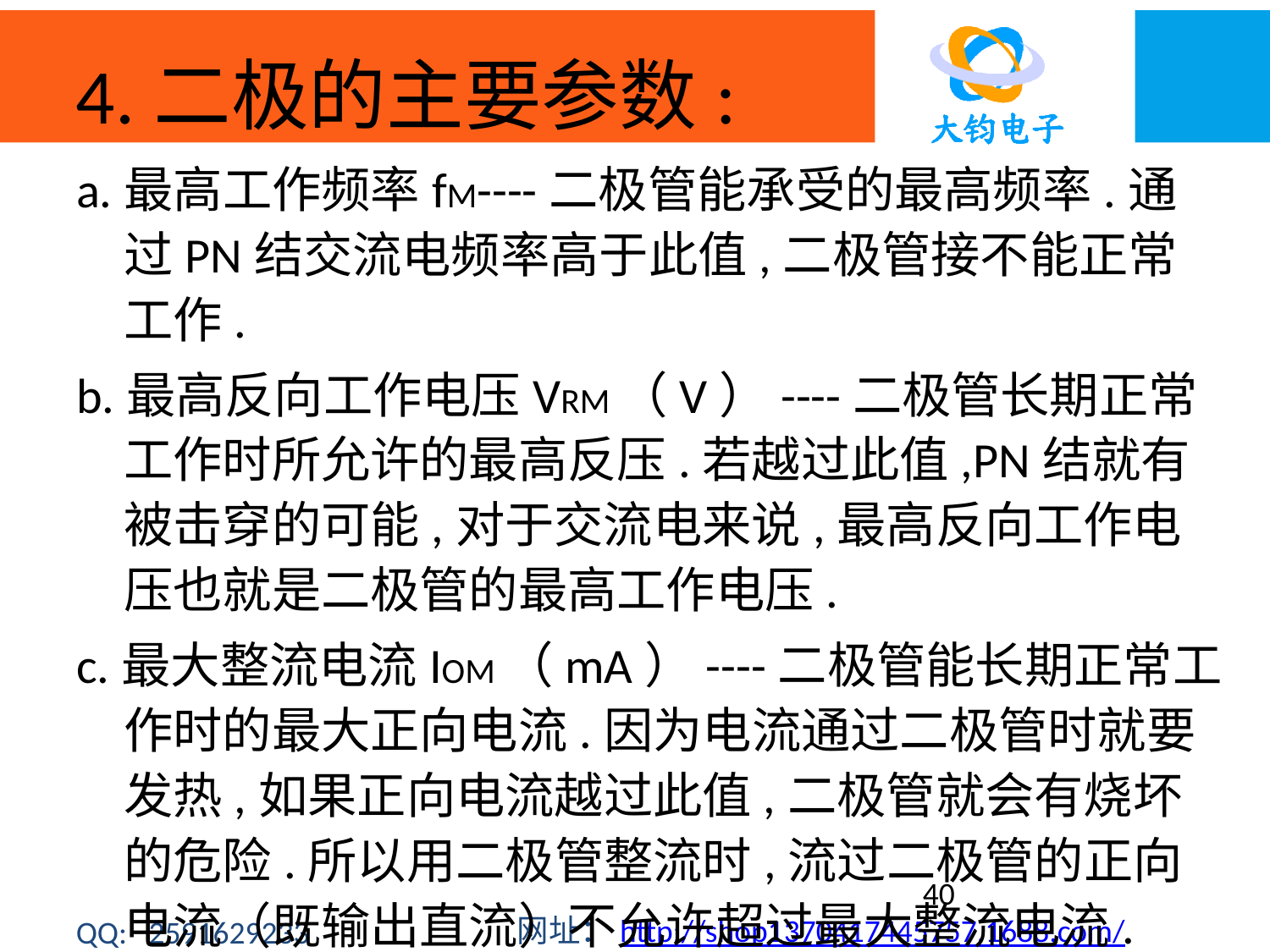

# 4.二极的主要参数:
a.最高工作频率fM----二极管能承受的最高频率.通过PN结交流电频率高于此值,二极管接不能正常工作.
b.最高反向工作电压VRM（V）----二极管长期正常工作时所允许的最高反压.若越过此值,PN结就有被击穿的可能,对于交流电来说,最高反向工作电压也就是二极管的最高工作电压.
c.最大整流电流IOM（mA）----二极管能长期正常工作时的最大正向电流.因为电流通过二极管时就要发热,如果正向电流越过此值,二极管就会有烧坏的危险.所以用二极管整流时,流过二极管的正向电流（既输出直流）不允许超过最大整流电流.
40